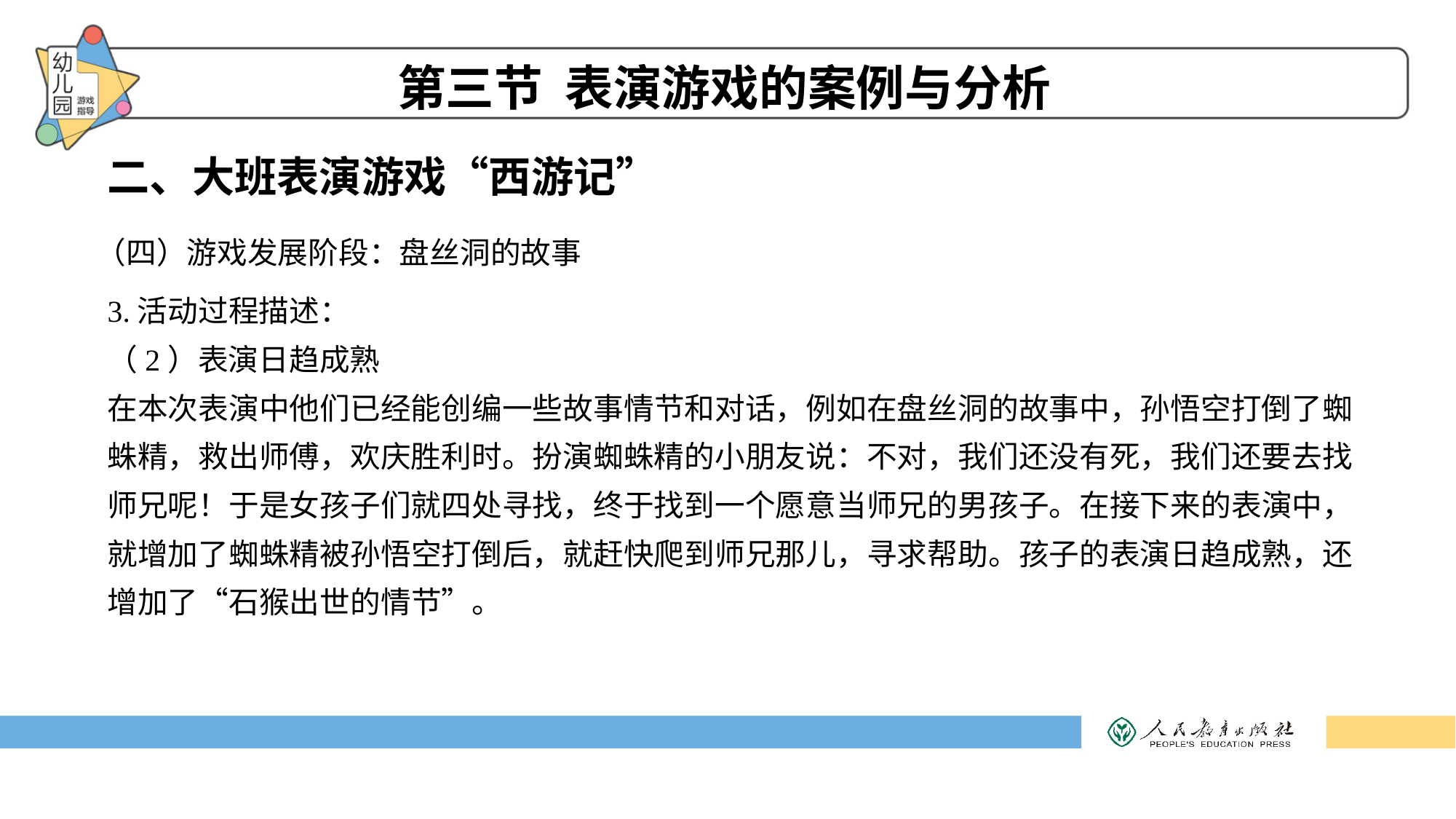

第三节  表演游戏的案例与分析
二、大班表演游戏“西游记”
（四）游戏发展阶段：盘丝洞的故事
3.活动过程描述：
（2）表演日趋成熟
在本次表演中他们已经能创编一些故事情节和对话，例如在盘丝洞的故事中，孙悟空打倒了蜘蛛精，救出师傅，欢庆胜利时。扮演蜘蛛精的小朋友说：不对，我们还没有死，我们还要去找师兄呢！于是女孩子们就四处寻找，终于找到一个愿意当师兄的男孩子。在接下来的表演中，就增加了蜘蛛精被孙悟空打倒后，就赶快爬到师兄那儿，寻求帮助。孩子的表演日趋成熟，还增加了“石猴出世的情节”。